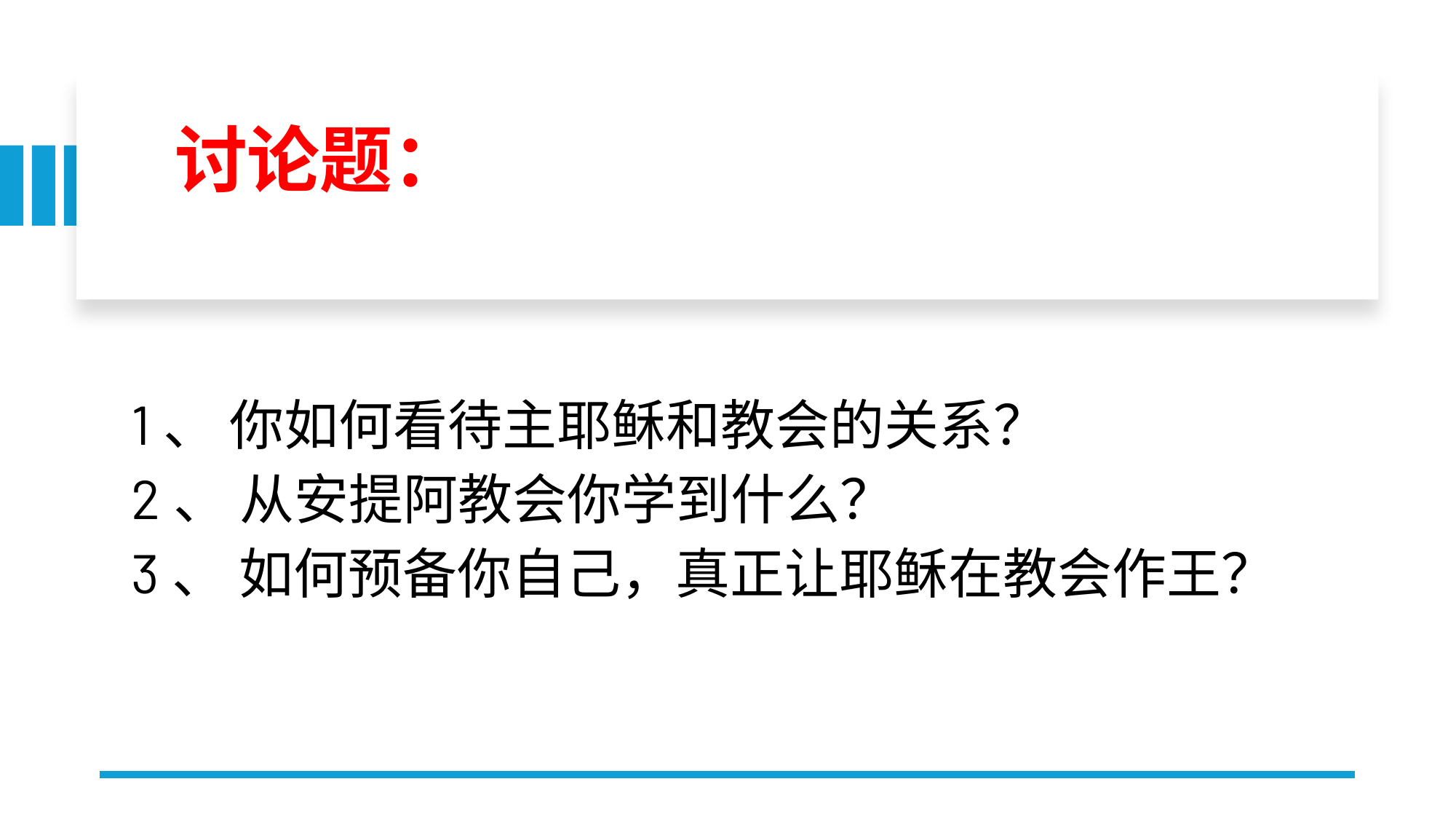

# 讨论题：

1、 你如何看待主耶稣和教会的关系？
2、 从安提阿教会你学到什么？
3、 如何预备你自己，真正让耶稣在教会作王？